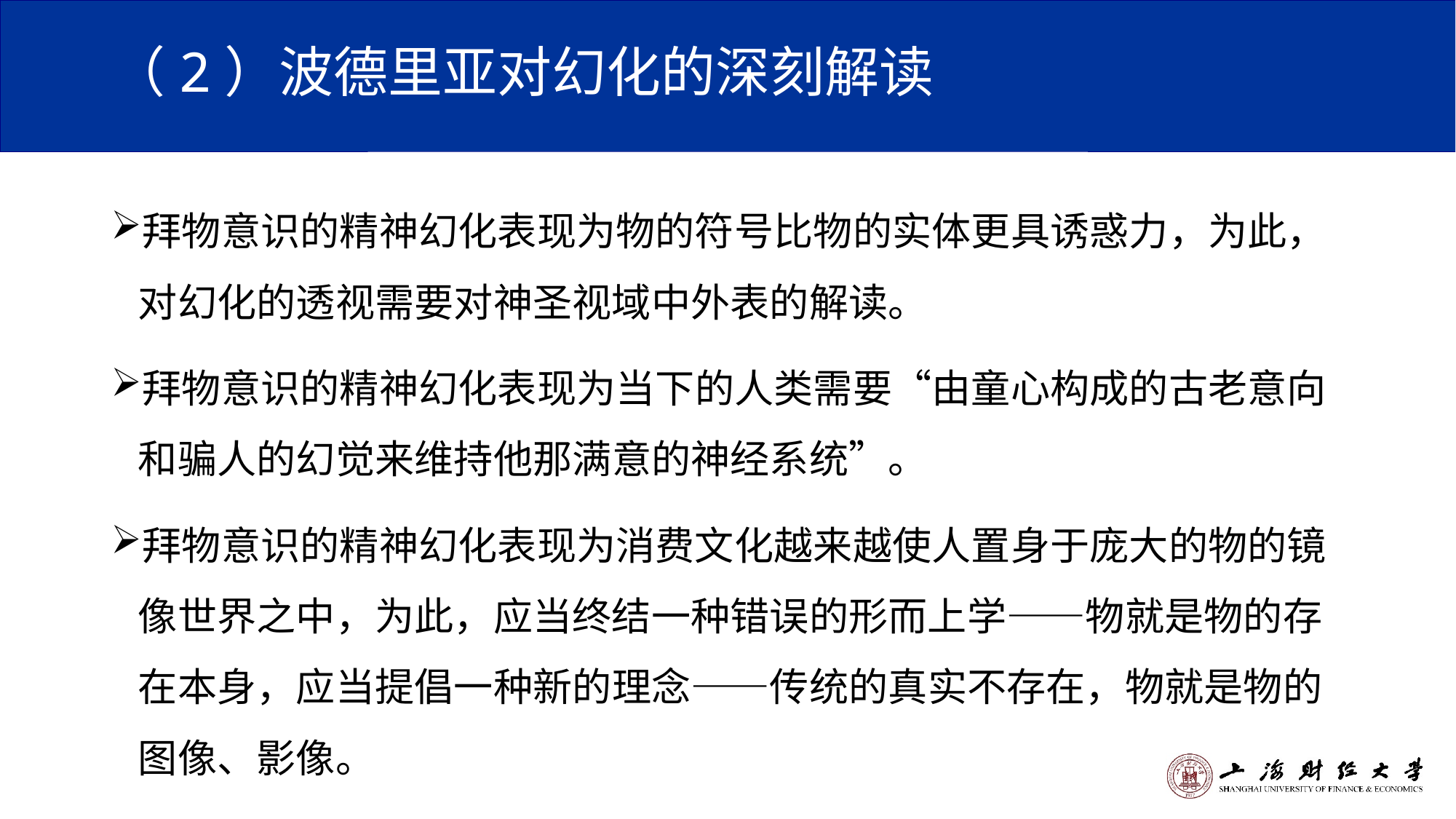

# （2）波德里亚对幻化的深刻解读
拜物意识的精神幻化表现为物的符号比物的实体更具诱惑力，为此，对幻化的透视需要对神圣视域中外表的解读。
拜物意识的精神幻化表现为当下的人类需要“由童心构成的古老意向和骗人的幻觉来维持他那满意的神经系统”。
拜物意识的精神幻化表现为消费文化越来越使人置身于庞大的物的镜像世界之中，为此，应当终结一种错误的形而上学——物就是物的存在本身，应当提倡一种新的理念——传统的真实不存在，物就是物的图像、影像。